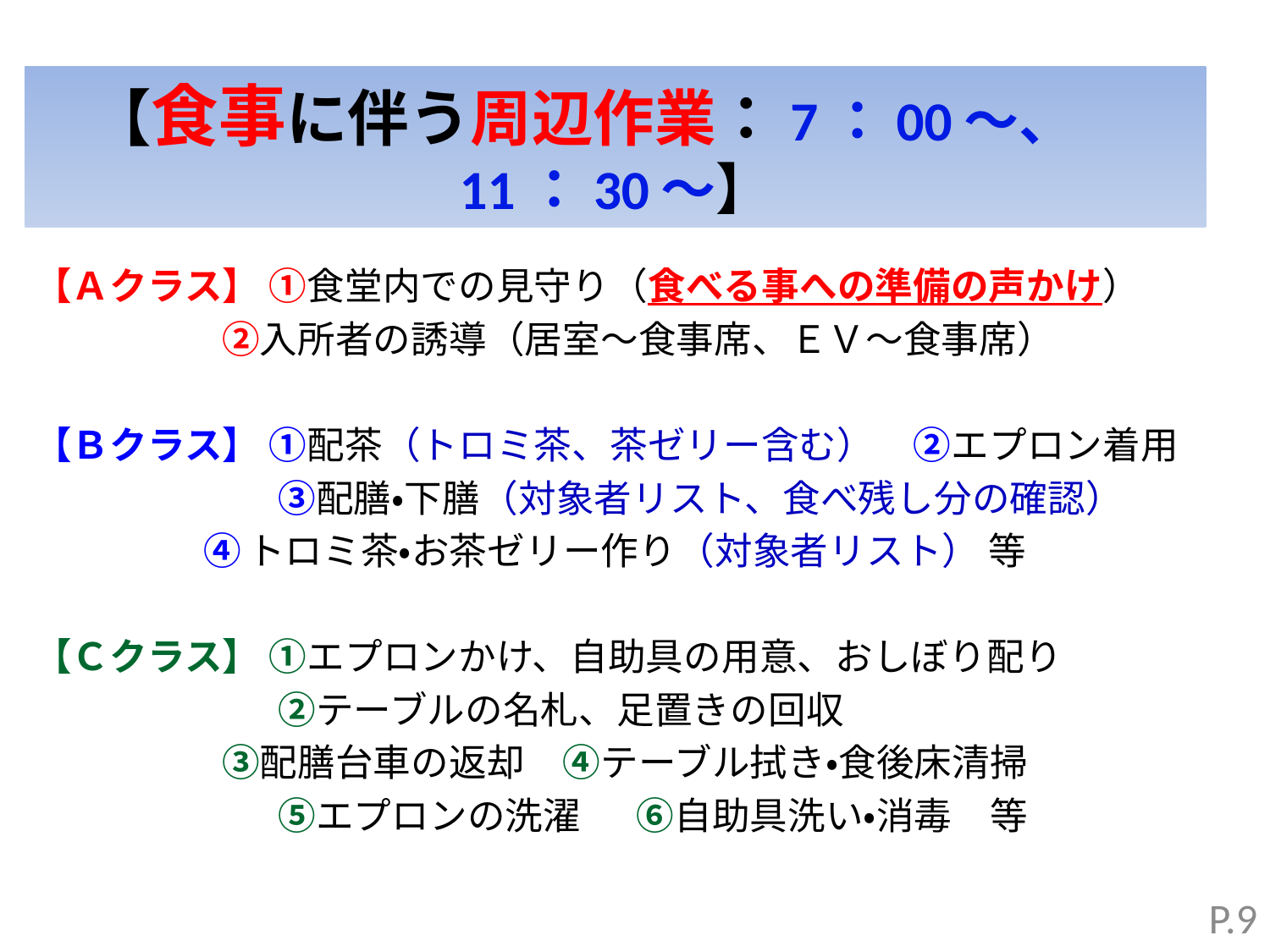

# 【食事に伴う周辺作業：7：00～、　11：30～】
【Ａクラス】 ①食堂内での見守り（食べる事への準備の声かけ）
                 　②入所者の誘導（居室～食事席、ＥＶ～食事席）

【Ｂクラス】 ①配茶（トロミ茶、茶ゼリー含む）　②エプロン着用
　　　　　　  ③配膳・下膳（対象者リスト、食べ残し分の確認）
                    ④トロミ茶・お茶ゼリー作り（対象者リスト） 等

【Ｃクラス】 ①エプロンかけ、自助具の用意、おしぼり配り
　　　　　　  ②テーブルの名札、足置きの回収
                　 ③配膳台車の返却　④テーブル拭き・食後床清掃
　　　　  　　⑤エプロンの洗濯　  ⑥自助具洗い・消毒　等

P.9